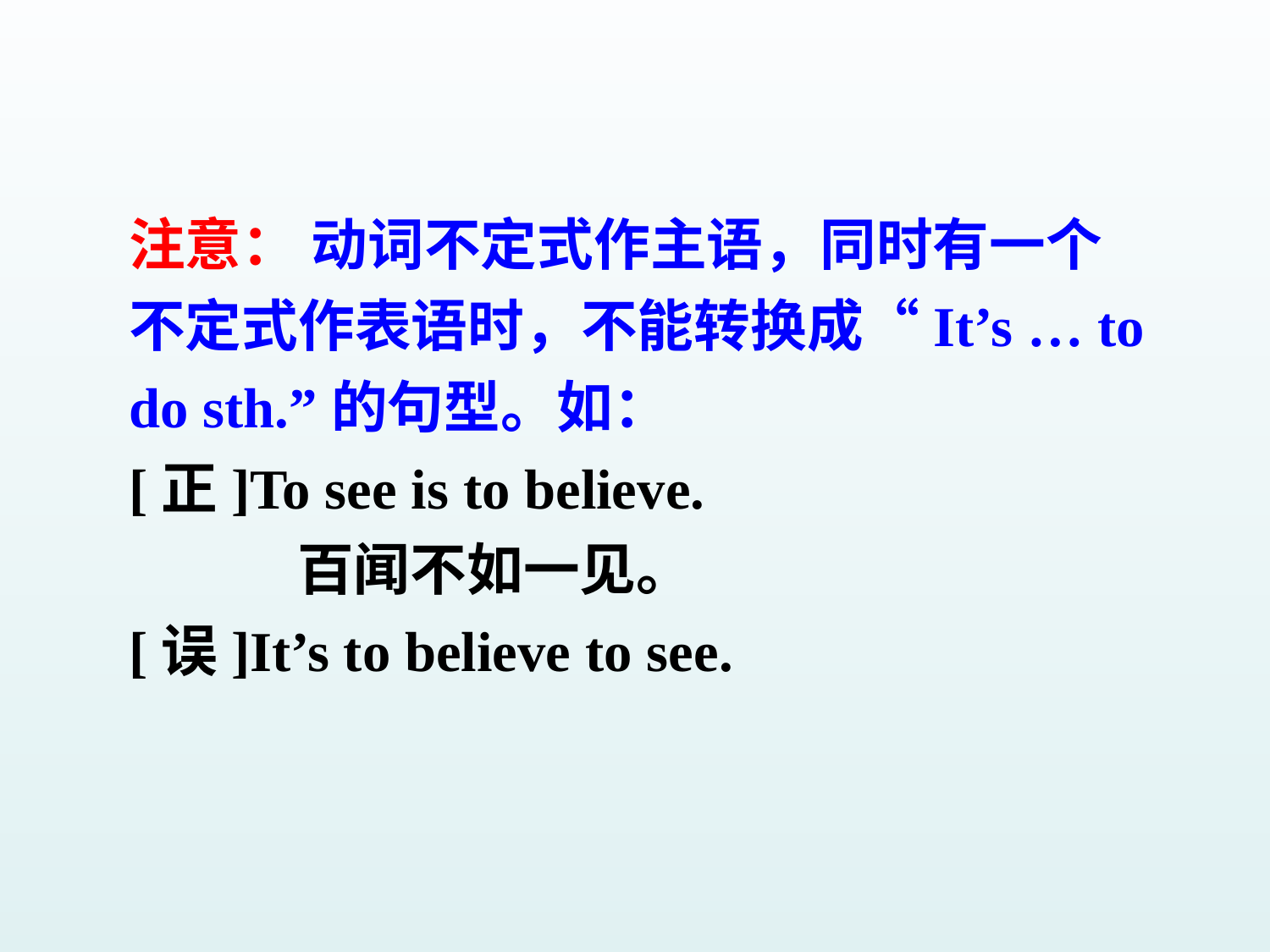

注意： 动词不定式作主语，同时有一个不定式作表语时，不能转换成“It’s … to do sth.”的句型。如：
[正]To see is to believe.
            百闻不如一见。
[误]It’s to believe to see.